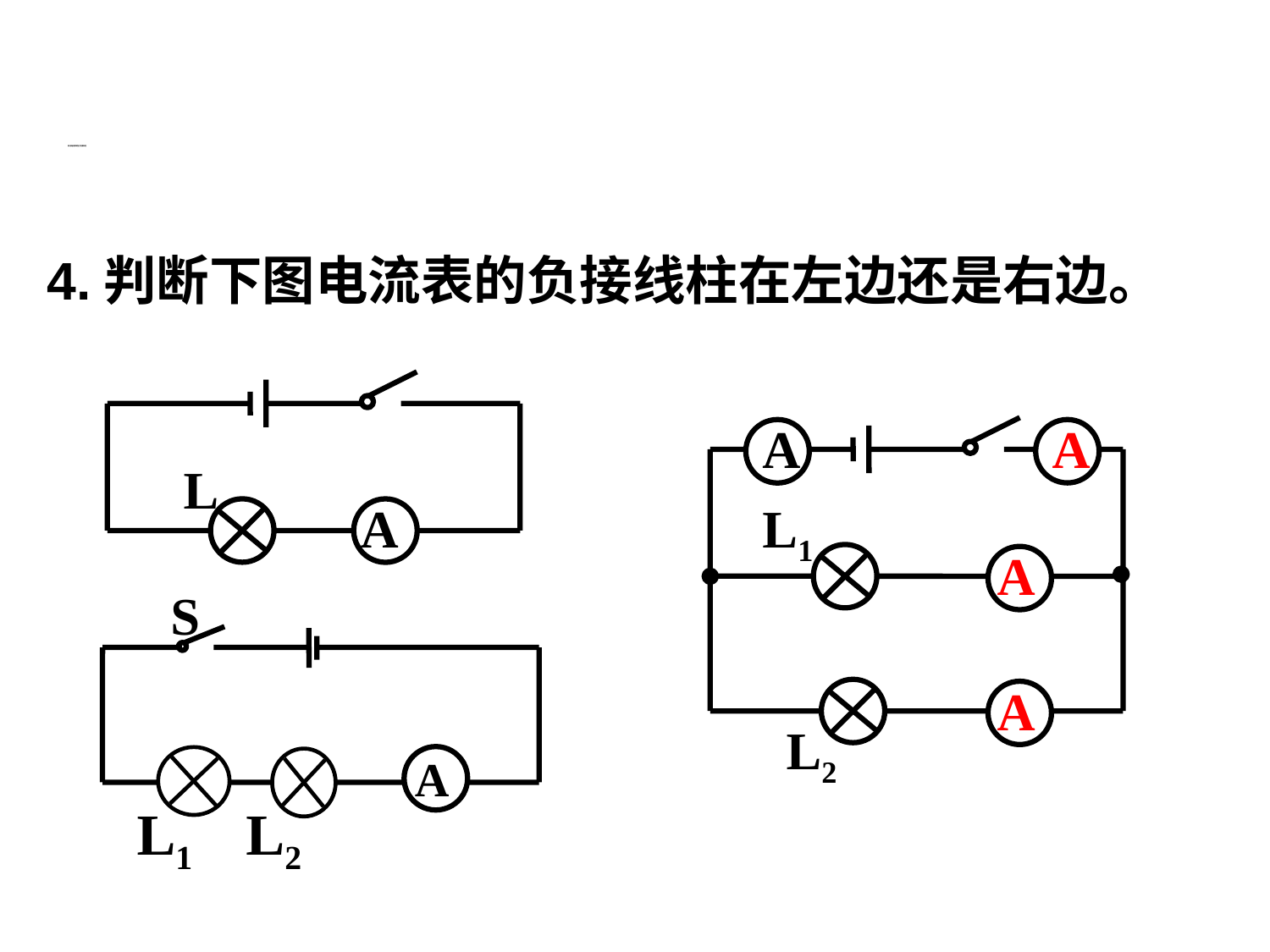

标出电流表的正负接线柱
4.判断下图电流表的负接线柱在左边还是右边。

L

A

A

L1

L2
A

A

A

S

A

L1
L2